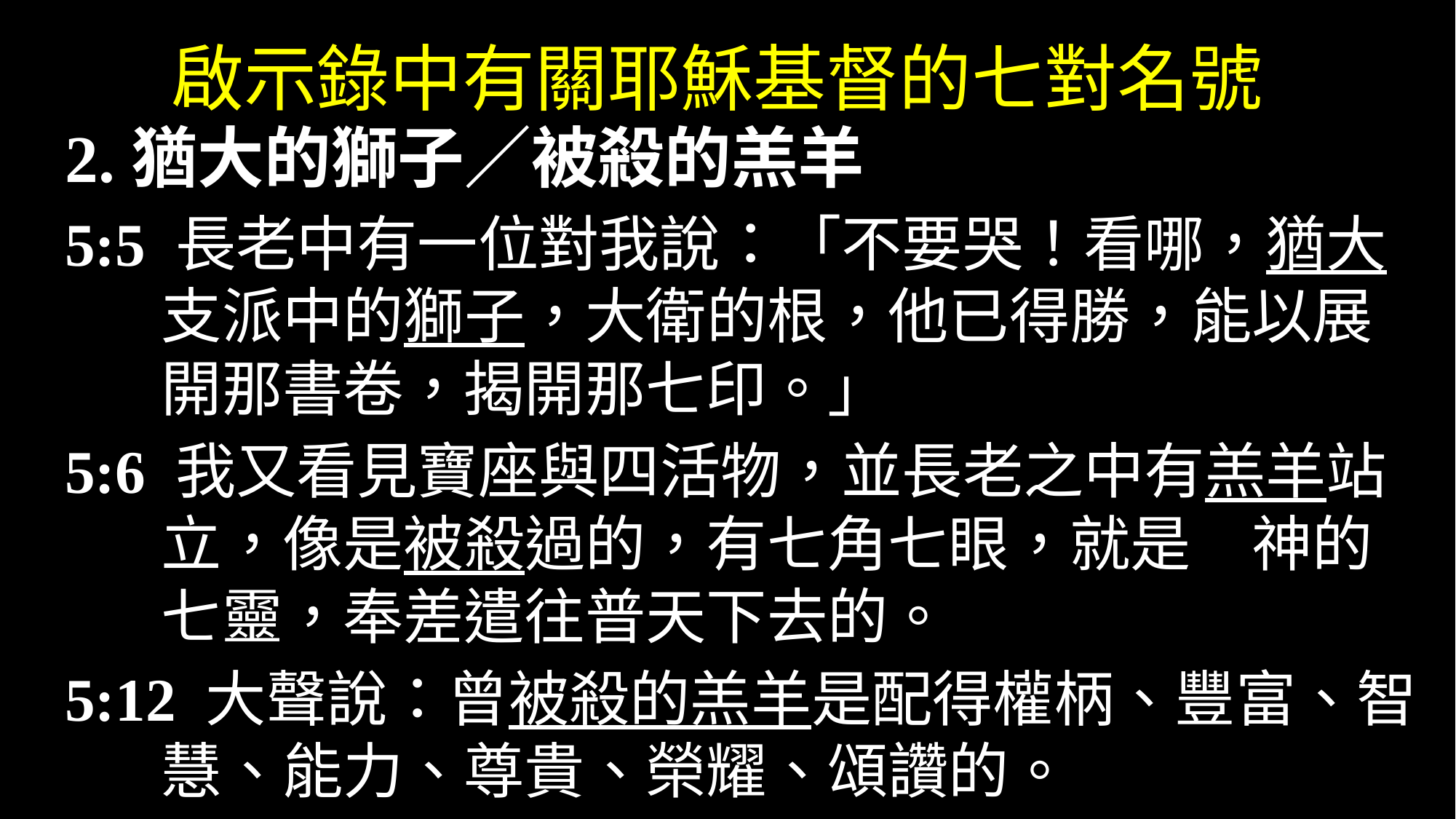

# 啟示錄中有關耶穌基督的七對名號
2.猶大的獅子／被殺的羔羊
5:5 長老中有一位對我說：「不要哭！看哪，猶大支派中的獅子，大衛的根，他已得勝，能以展開那書卷，揭開那七印。」
5:6 我又看見寶座與四活物，並長老之中有羔羊站立，像是被殺過的，有七角七眼，就是　神的七靈，奉差遣往普天下去的。
5:12 大聲說：曾被殺的羔羊是配得權柄、豐富、智慧、能力、尊貴、榮耀、頌讚的。